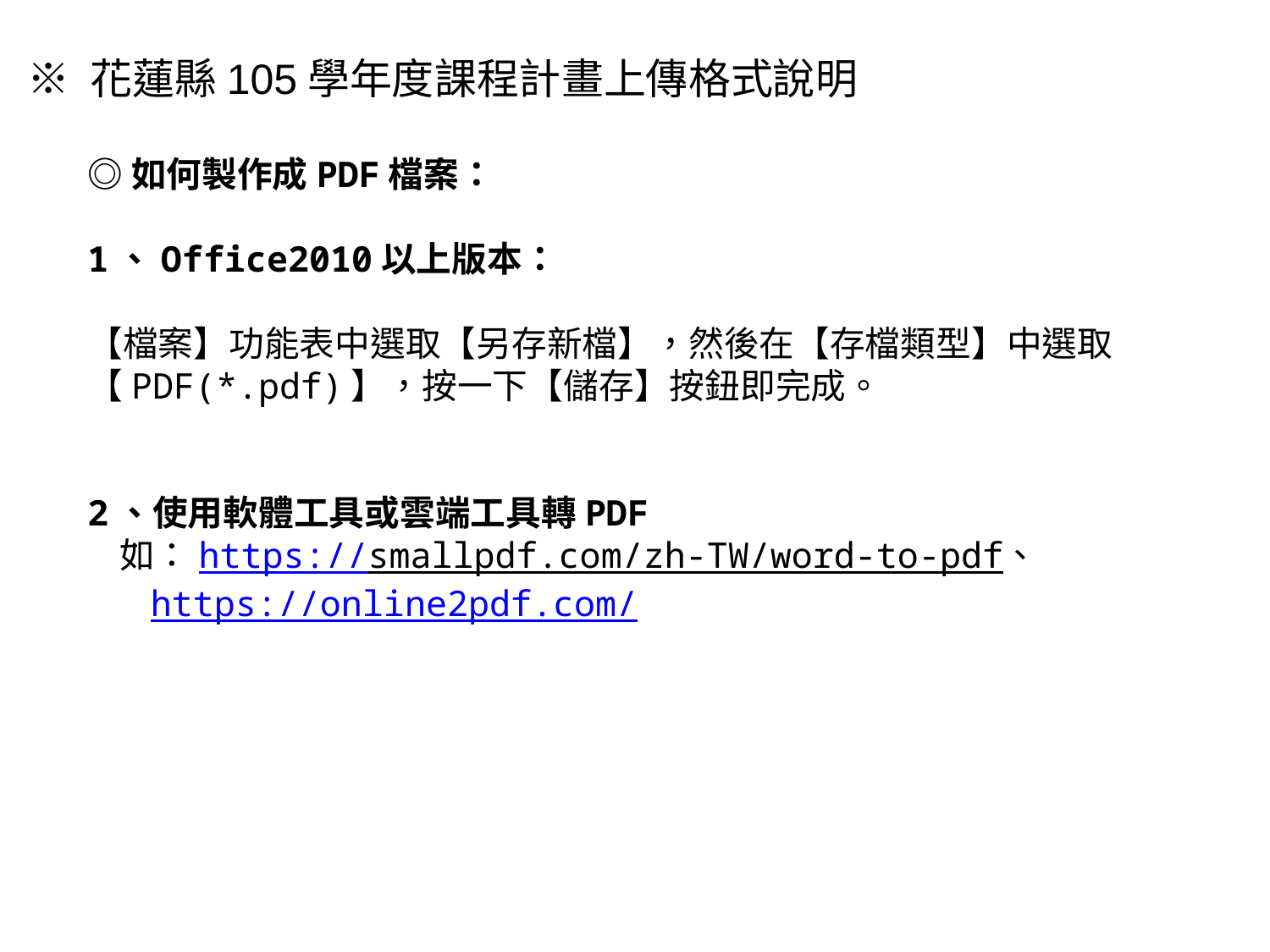

※ 花蓮縣105學年度課程計畫上傳格式說明
◎如何製作成PDF檔案：

1、Office2010以上版本：

【檔案】功能表中選取【另存新檔】，然後在【存檔類型】中選取 【PDF(*.pdf)】，按一下【儲存】按鈕即完成。

2、使用軟體工具或雲端工具轉PDF
   如：https://smallpdf.com/zh-TW/word-to-pdf、
       https://online2pdf.com/